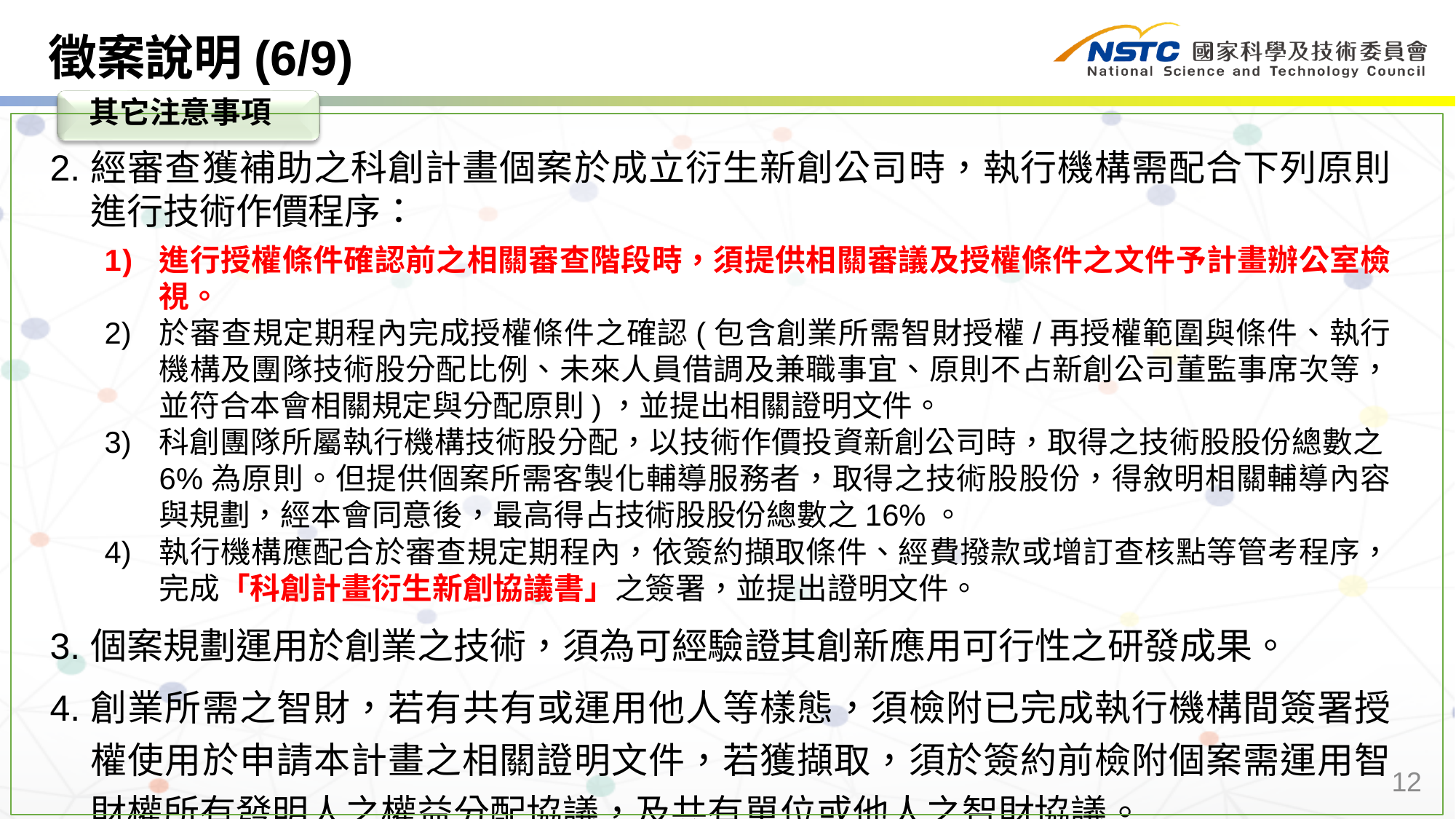

徵案說明(6/9)
其它注意事項

經審查獲補助之科創計畫個案於成立衍生新創公司時，執行機構需配合下列原則進行技術作價程序：
進行授權條件確認前之相關審查階段時，須提供相關審議及授權條件之文件予計畫辦公室檢視。
於審查規定期程內完成授權條件之確認(包含創業所需智財授權/再授權範圍與條件、執行機構及團隊技術股分配比例、未來人員借調及兼職事宜、原則不占新創公司董監事席次等，並符合本會相關規定與分配原則)，並提出相關證明文件。
科創團隊所屬執行機構技術股分配，以技術作價投資新創公司時，取得之技術股股份總數之6%為原則。但提供個案所需客製化輔導服務者，取得之技術股股份，得敘明相關輔導內容與規劃，經本會同意後，最高得占技術股股份總數之16%。
執行機構應配合於審查規定期程內，依簽約擷取條件、經費撥款或增訂查核點等管考程序，完成「科創計畫衍生新創協議書」之簽署，並提出證明文件。
個案規劃運用於創業之技術，須為可經驗證其創新應用可行性之研發成果。
創業所需之智財，若有共有或運用他人等樣態，須檢附已完成執行機構間簽署授權使用於申請本計畫之相關證明文件，若獲擷取，須於簽約前檢附個案需運用智財權所有發明人之權益分配協議，及共有單位或他人之智財協議。

12